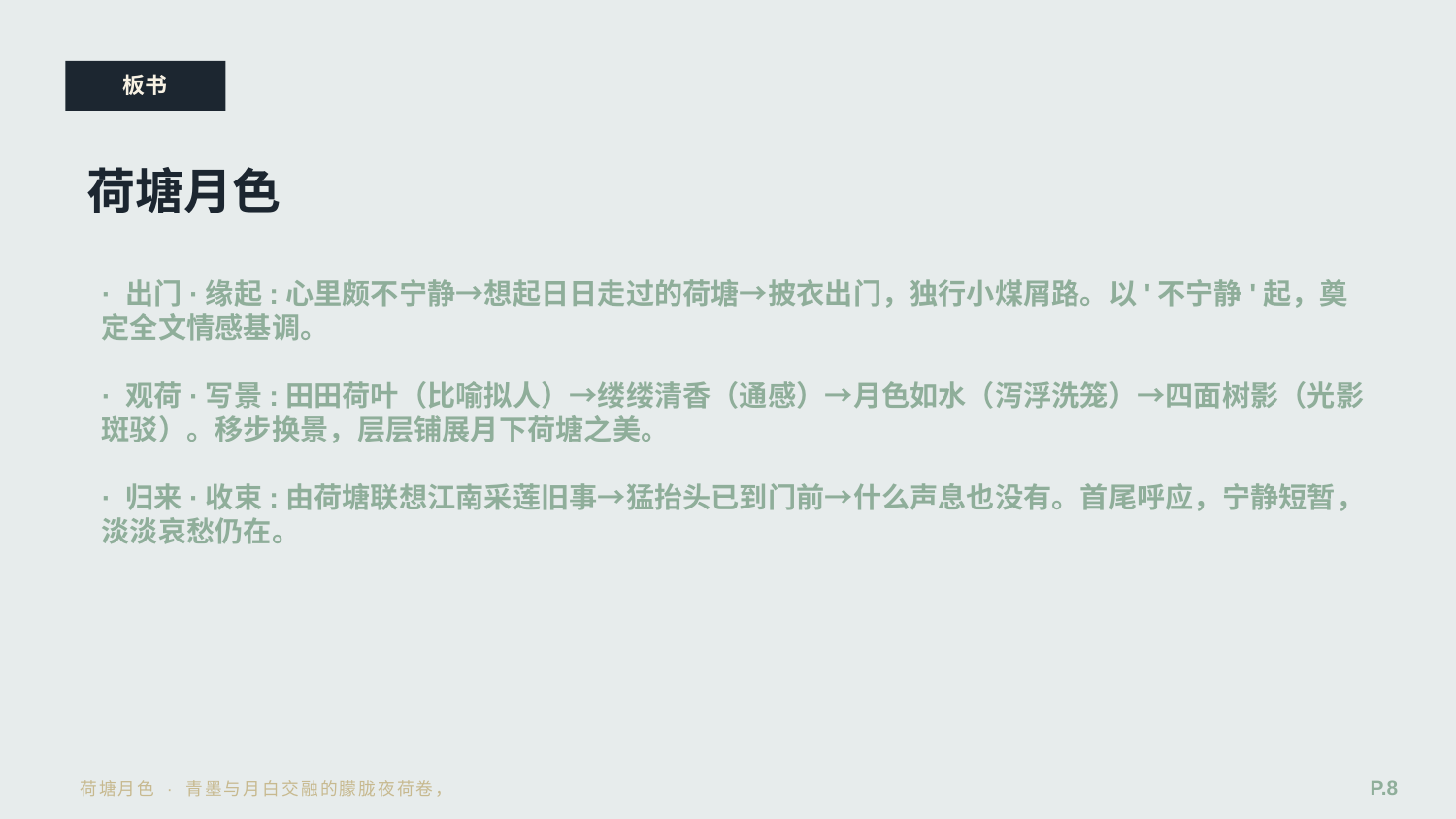

板书

荷塘月色
· 出门·缘起:心里颇不宁静→想起日日走过的荷塘→披衣出门，独行小煤屑路。以'不宁静'起，奠定全文情感基调。
· 观荷·写景:田田荷叶（比喻拟人）→缕缕清香（通感）→月色如水（泻浮洗笼）→四面树影（光影斑驳）。移步换景，层层铺展月下荷塘之美。
· 归来·收束:由荷塘联想江南采莲旧事→猛抬头已到门前→什么声息也没有。首尾呼应，宁静短暂，淡淡哀愁仍在。
P.8
荷塘月色 · 青墨与月白交融的朦胧夜荷卷，